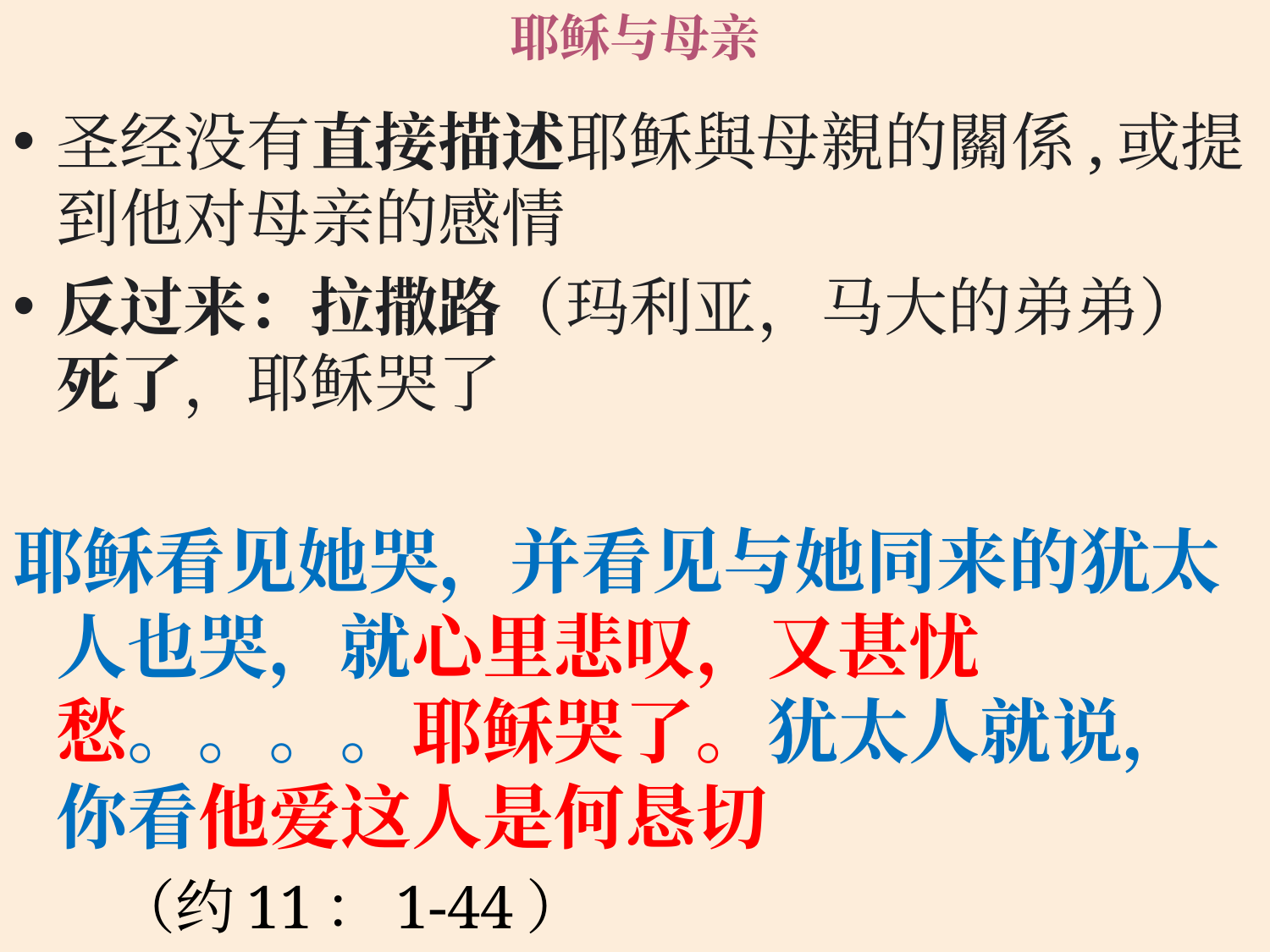

# 耶稣与母亲

圣经没有直接描述耶稣與母親的關係,或提到他对母亲的感情
反过来：拉撒路（玛利亚，马大的弟弟）死了，耶稣哭了

耶稣看见她哭，并看见与她同来的犹太人也哭，就心里悲叹，又甚忧愁。。。。耶稣哭了。犹太人就说，你看他爱这人是何恳切
      （约11：1-44）